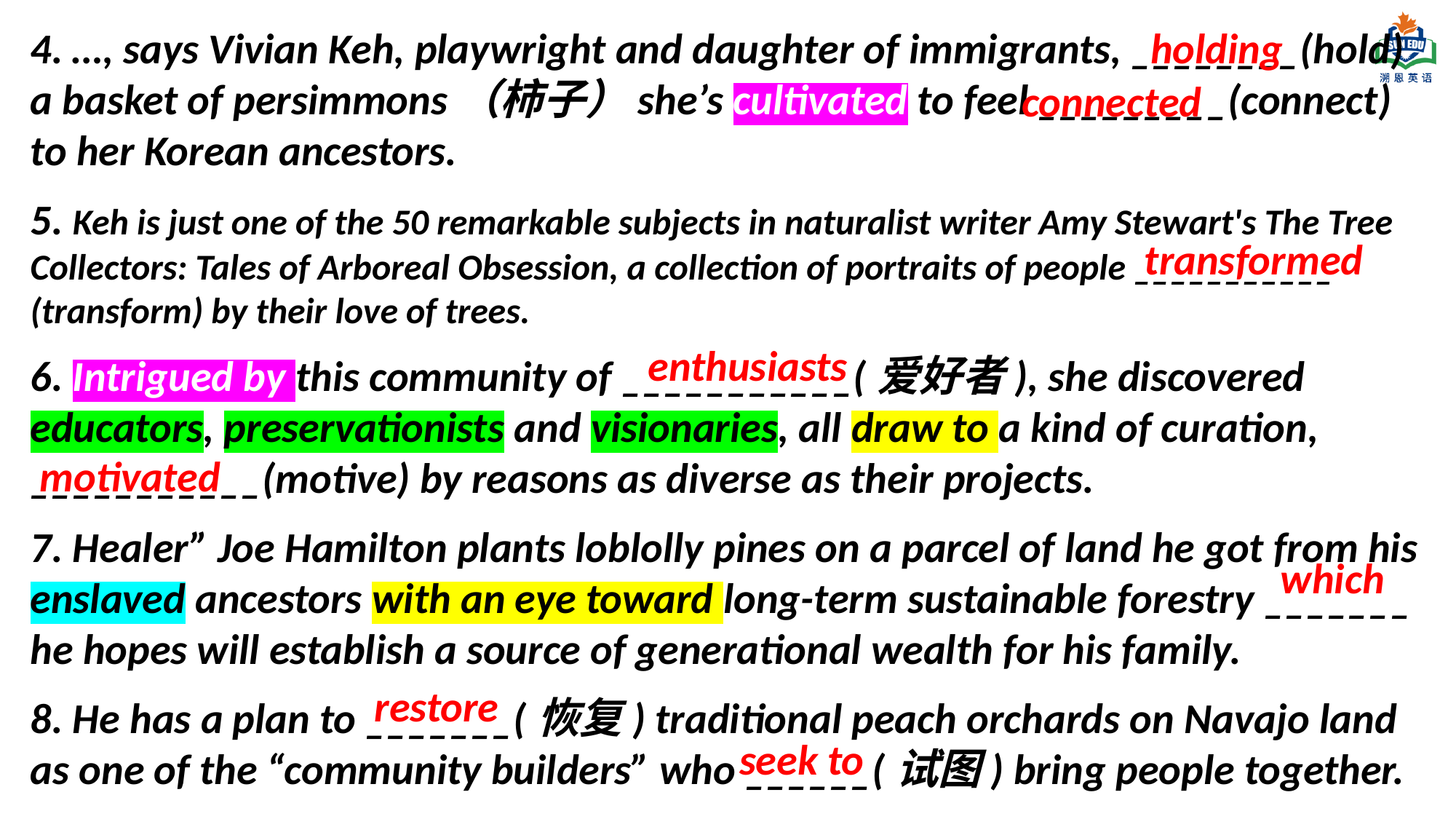

4. …, says Vivian Keh, playwright and daughter of immigrants, ________(hold) a basket of persimmons（柿子）she’s cultivated to feel _________(connect) to her Korean ancestors.
5. Keh is just one of the 50 remarkable subjects in naturalist writer Amy Stewart's The Tree Collectors: Tales of Arboreal Obsession, a collection of portraits of people ___________ (transform) by their love of trees.
6. Intrigued by this community of ___________(爱好者), she discovered educators, preservationists and visionaries, all draw to a kind of curation, ___________(motive) by reasons as diverse as their projects.
7. Healer” Joe Hamilton plants loblolly pines on a parcel of land he got from his enslaved ancestors with an eye toward long-term sustainable forestry _______ he hopes will establish a source of generational wealth for his family.
8. He has a plan to _______(恢复) traditional peach orchards on Navajo land as one of the “community builders” who ______(试图) bring people together.
holding
connected
transformed
enthusiasts
motivated
which
restore
seek to